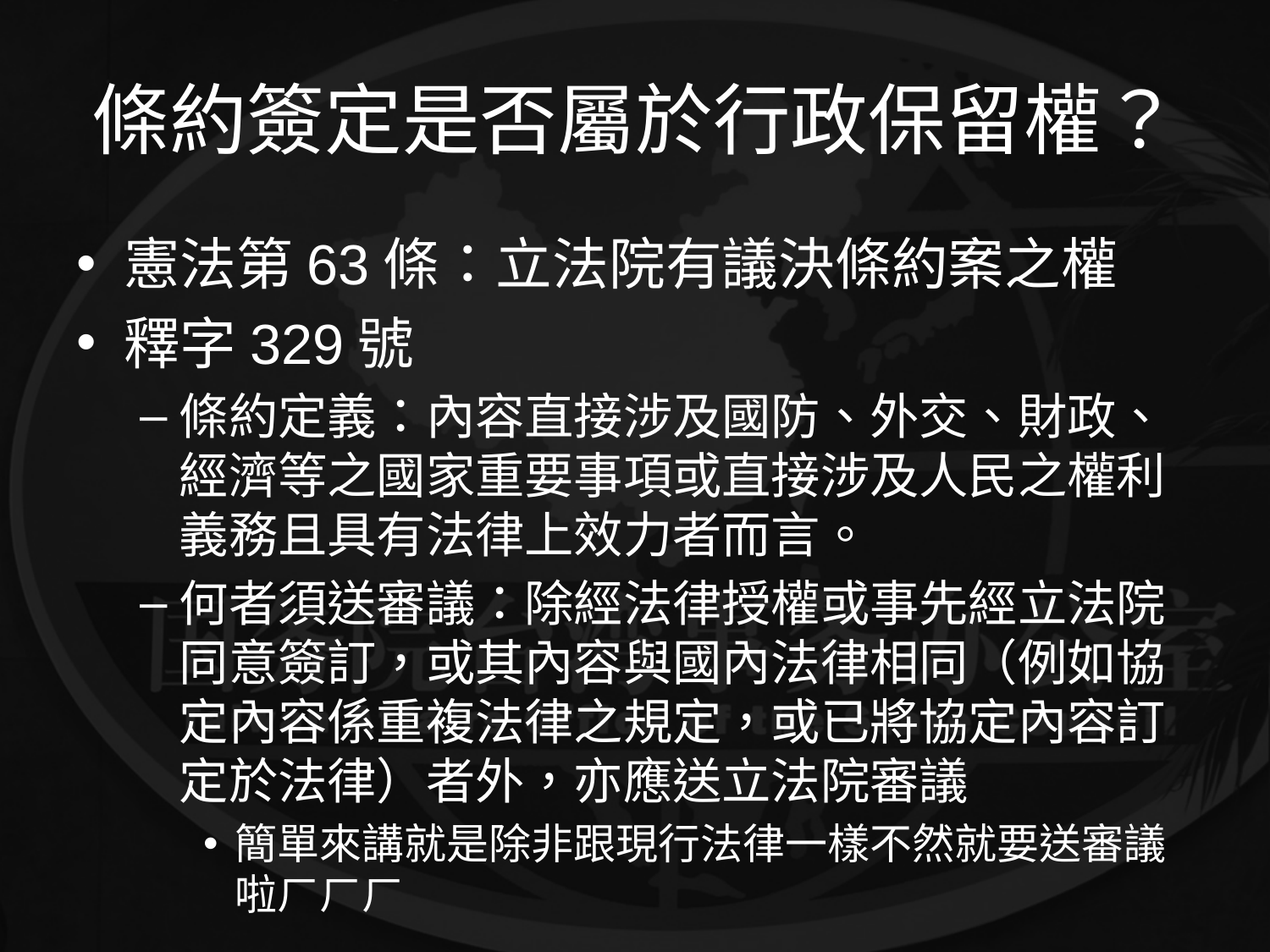

# 條約簽定是否屬於行政保留權？
憲法第63條：立法院有議決條約案之權
釋字329號
條約定義：內容直接涉及國防、外交、財政、經濟等之國家重要事項或直接涉及人民之權利義務且具有法律上效力者而言。
何者須送審議：除經法律授權或事先經立法院同意簽訂，或其內容與國內法律相同（例如協定內容係重複法律之規定，或已將協定內容訂定於法律）者外，亦應送立法院審議
簡單來講就是除非跟現行法律一樣不然就要送審議啦ㄏㄏㄏ